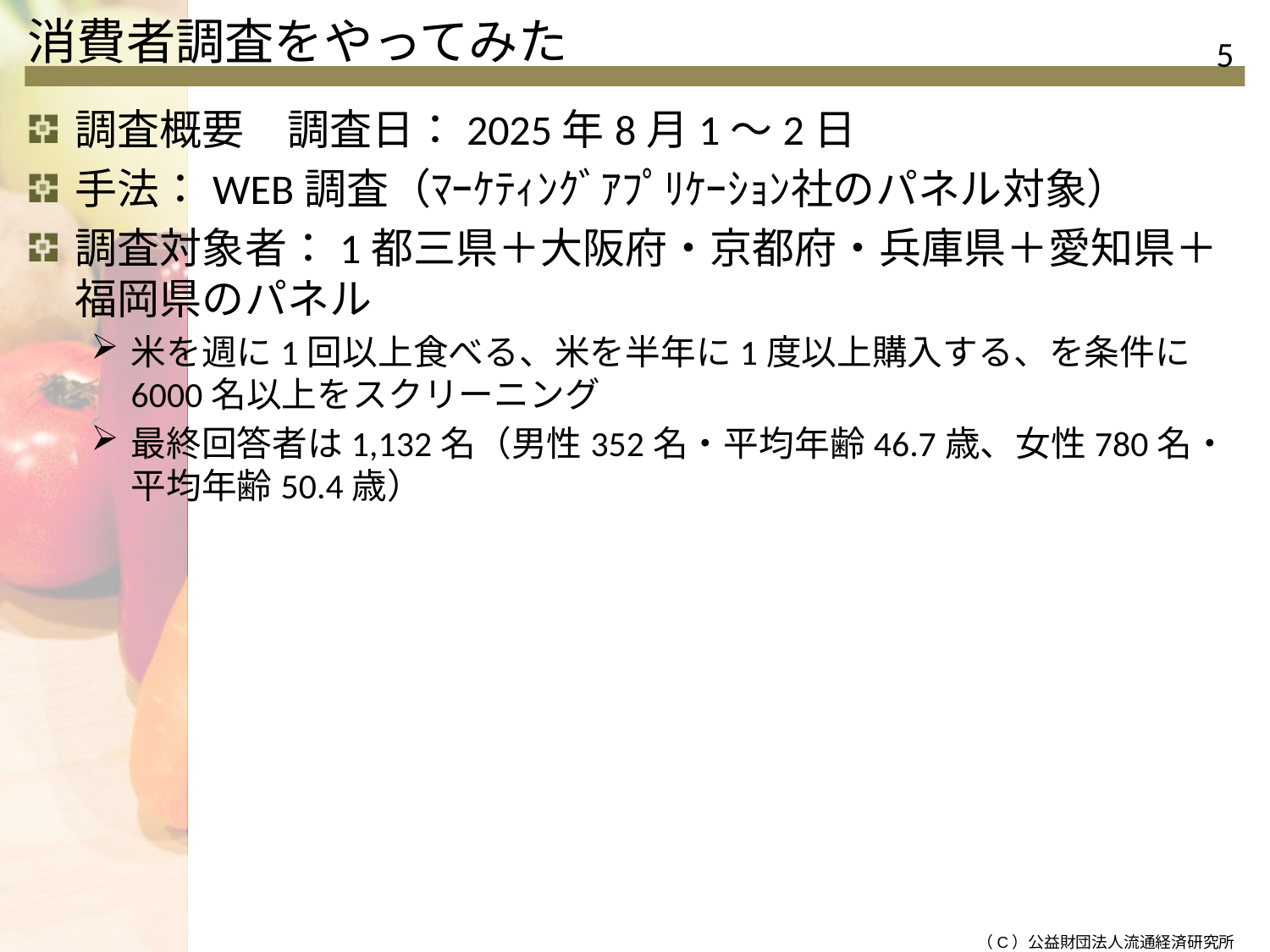

# 消費者調査をやってみた
5
調査概要　調査日：2025年8月1～2日
手法：WEB調査（ﾏｰｹﾃｨﾝｸﾞｱﾌﾟﾘｹｰｼｮﾝ社のパネル対象）
調査対象者：1都三県＋大阪府・京都府・兵庫県＋愛知県＋福岡県のパネル
米を週に1回以上食べる、米を半年に1度以上購入する、を条件に6000名以上をスクリーニング
最終回答者は1,132名（男性352名・平均年齢46.7歳、女性780名・平均年齢50.4歳）